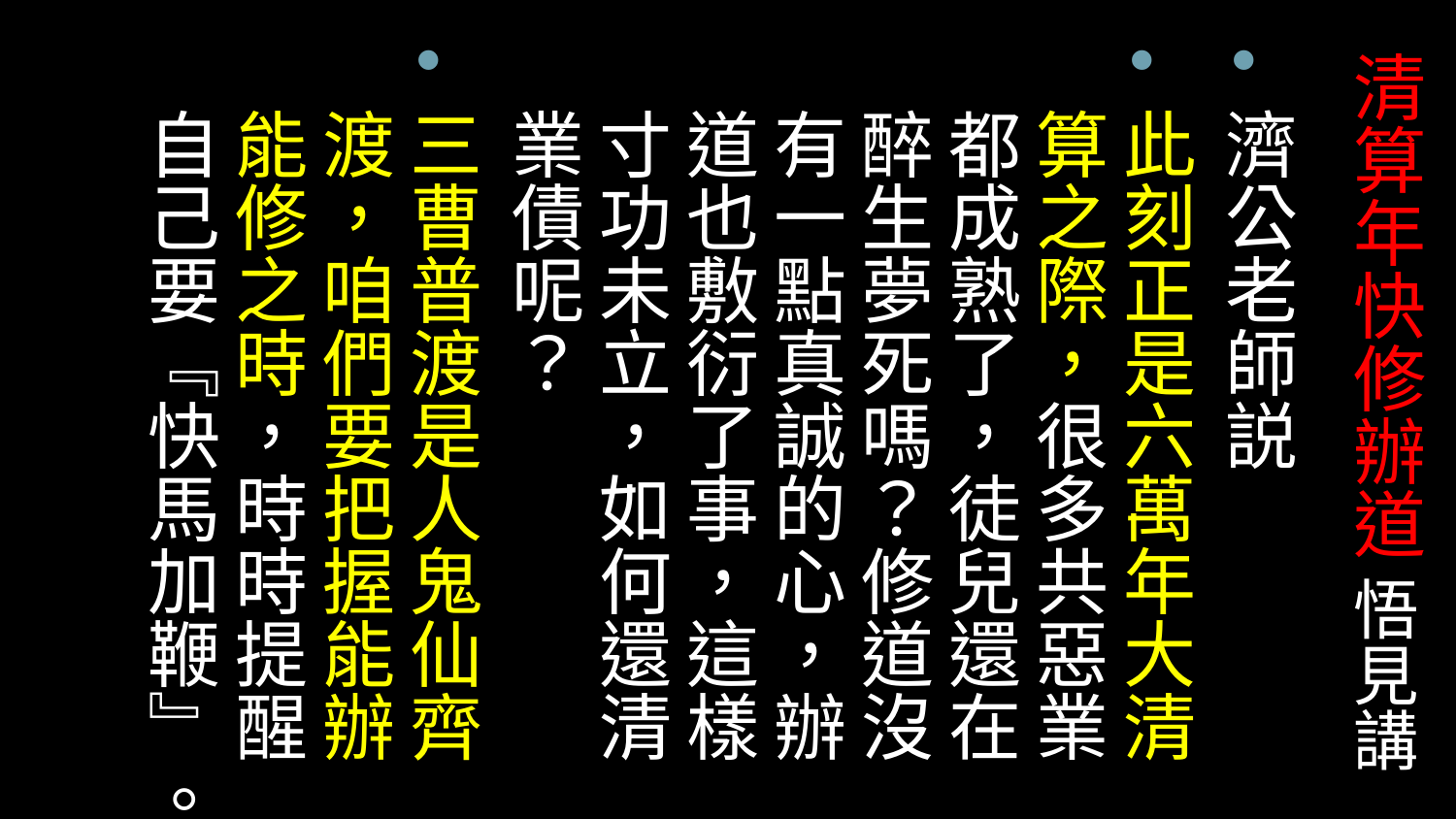

# 清算年快修辦道 悟見講
濟公老師説
此刻正是六萬年大清算之際，很多共惡業都成熟了，徒兒還在醉生夢死嗎？修道沒有一點真誠的心，辦道也敷衍了事，這樣寸功未立，如何還清業債呢？
三曹普渡是人鬼仙齊渡，咱們要把握能辦能修之時，時時提醒自己要『快馬加鞭』。